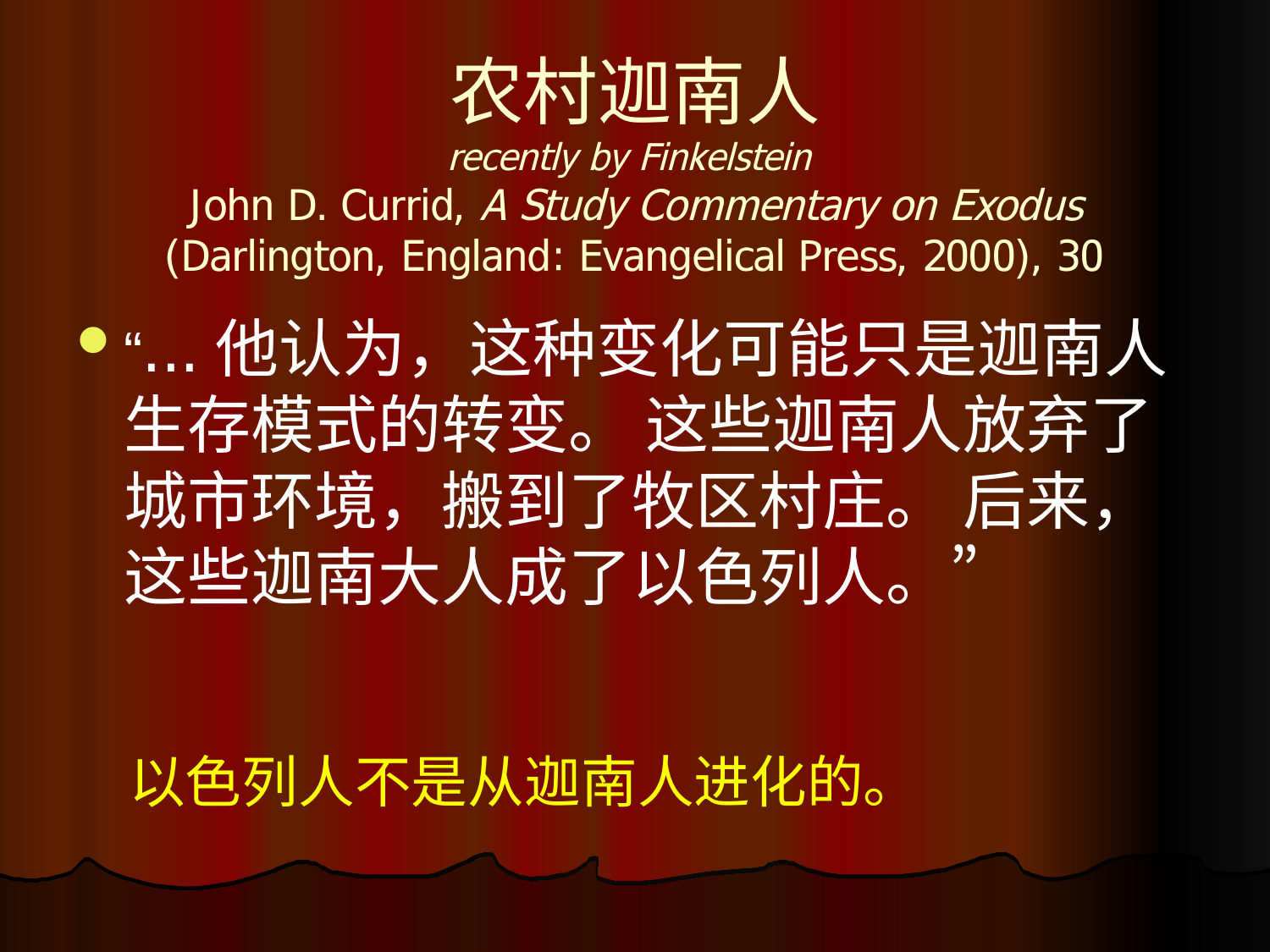

# 农村迦南人 recently by Finkelstein John D. Currid, A Study Commentary on Exodus (Darlington, England: Evangelical Press, 2000), 30
“...他认为，这种变化可能只是迦南人生存模式的转变。 这些迦南人放弃了城市环境，搬到了牧区村庄。 后来，这些迦南大人成了以色列人。”
以色列人不是从迦南人进化的。